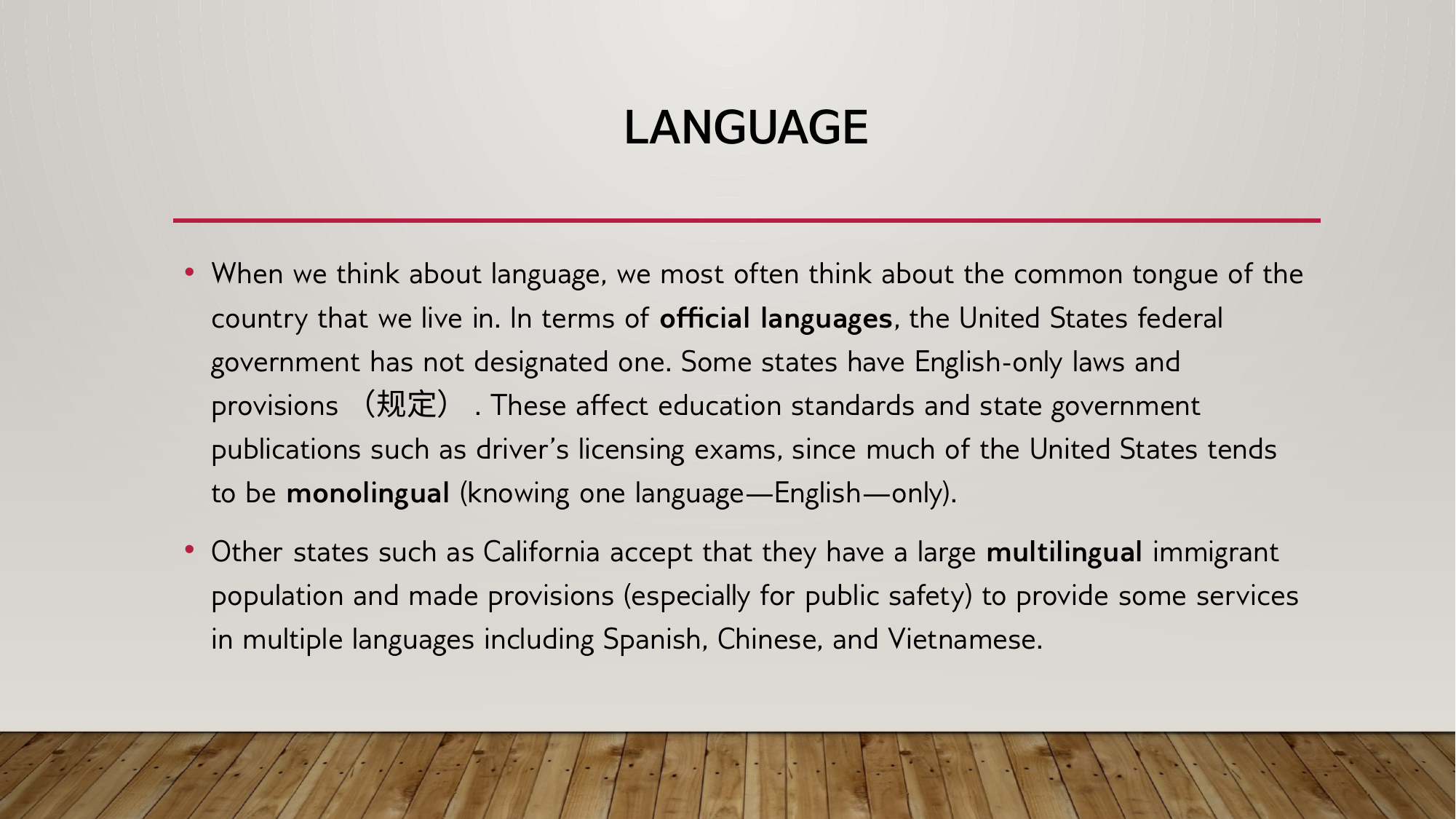

# Language
When we think about language, we most often think about the common tongue of the country that we live in. In terms of official languages, the United States federal government has not designated one. Some states have English-only laws and provisions（规定）. These affect education standards and state government publications such as driver’s licensing exams, since much of the United States tends to be monolingual (knowing one language—English—only).
Other states such as California accept that they have a large multilingual immigrant population and made provisions (especially for public safety) to provide some services in multiple languages including Spanish, Chinese, and Vietnamese.